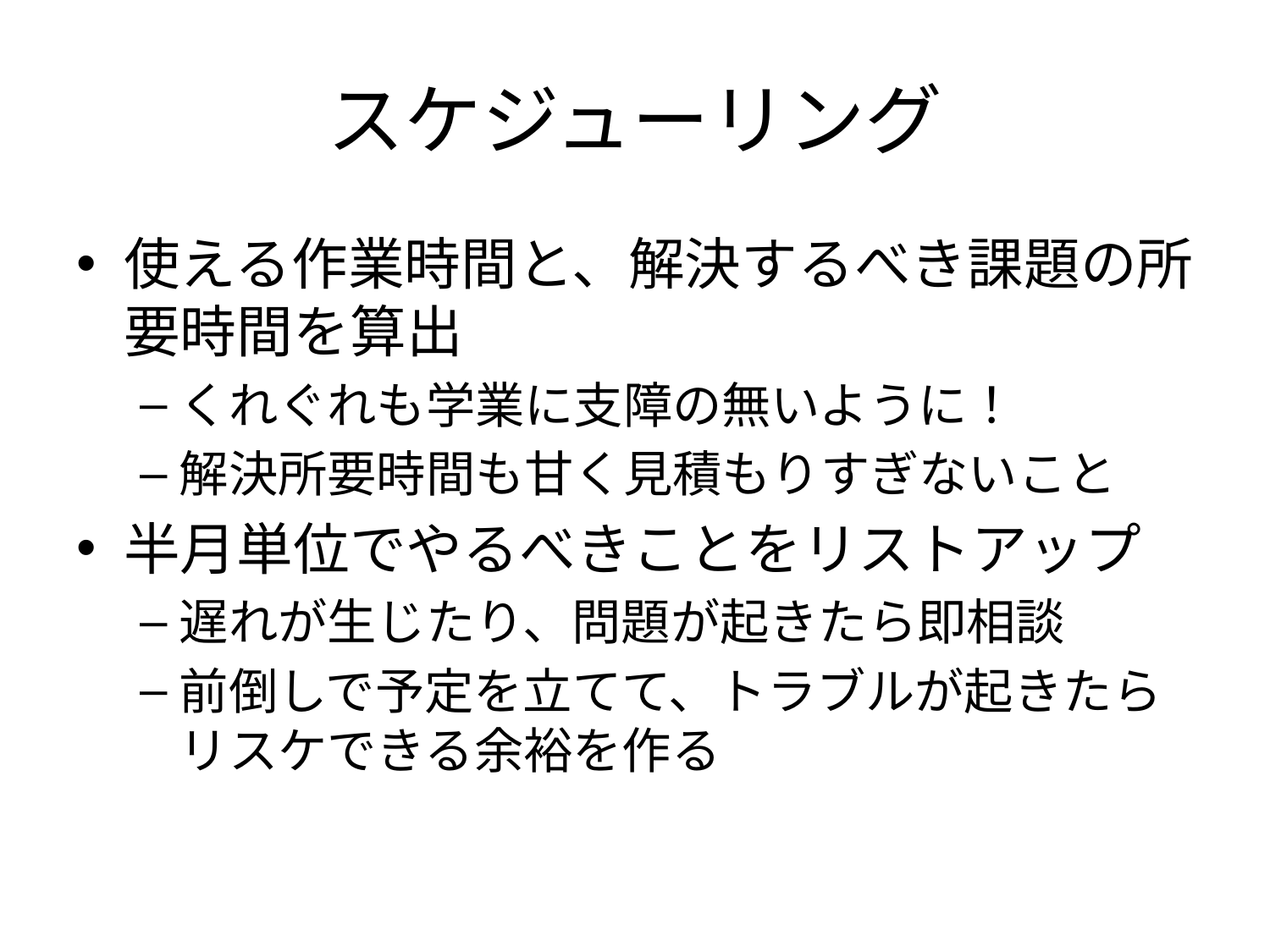

# スケジューリング
使える作業時間と、解決するべき課題の所要時間を算出
くれぐれも学業に支障の無いように！
解決所要時間も甘く見積もりすぎないこと
半月単位でやるべきことをリストアップ
遅れが生じたり、問題が起きたら即相談
前倒しで予定を立てて、トラブルが起きたらリスケできる余裕を作る